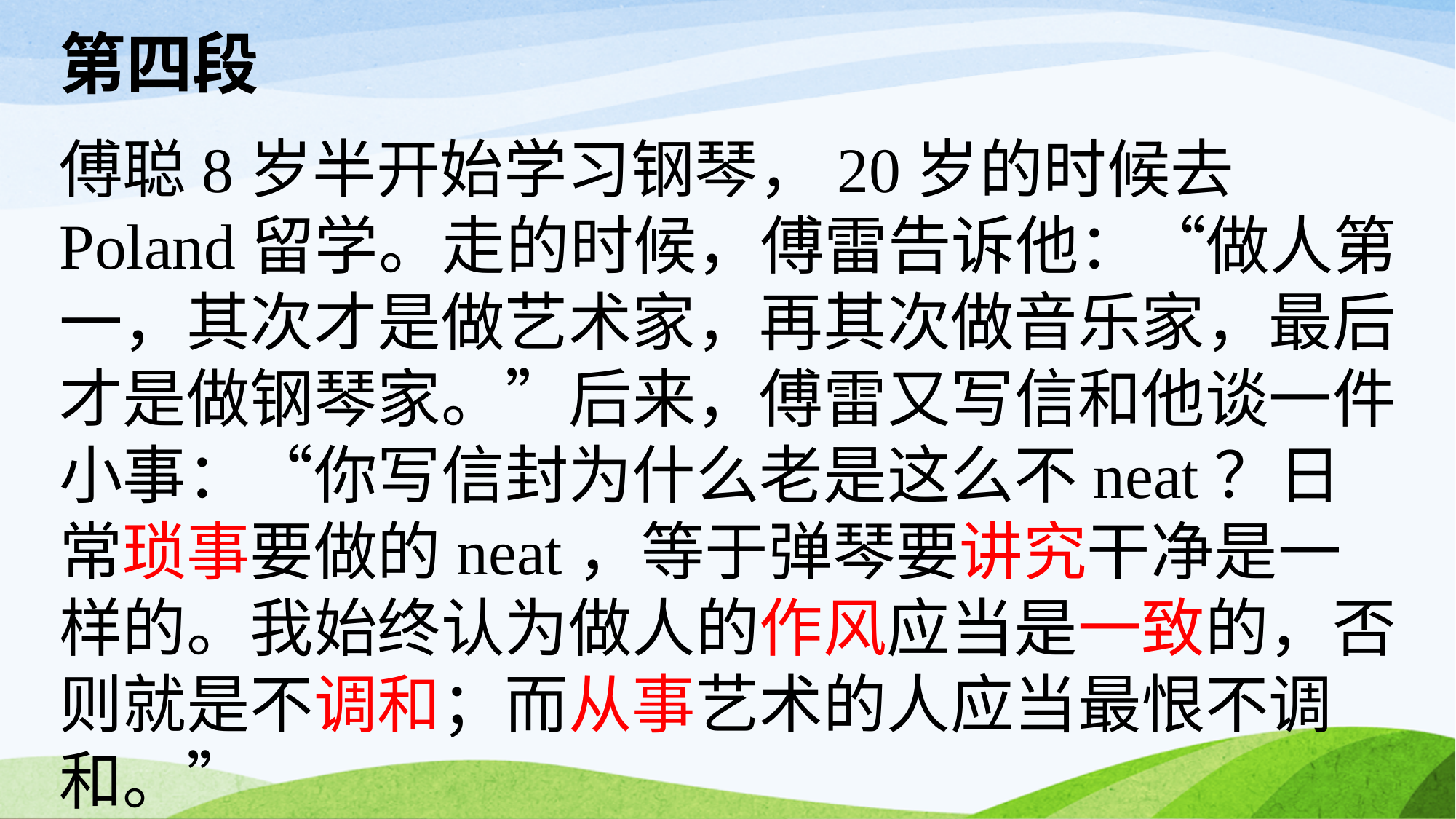

第四段
傅聪8岁半开始学习钢琴，20岁的时候去Poland留学。走的时候，傅雷告诉他：“做人第一，其次才是做艺术家，再其次做音乐家，最后才是做钢琴家。”后来，傅雷又写信和他谈一件小事：“你写信封为什么老是这么不neat？日常琐事要做的neat，等于弹琴要讲究干净是一样的。我始终认为做人的作风应当是一致的，否则就是不调和；而从事艺术的人应当最恨不调和。”